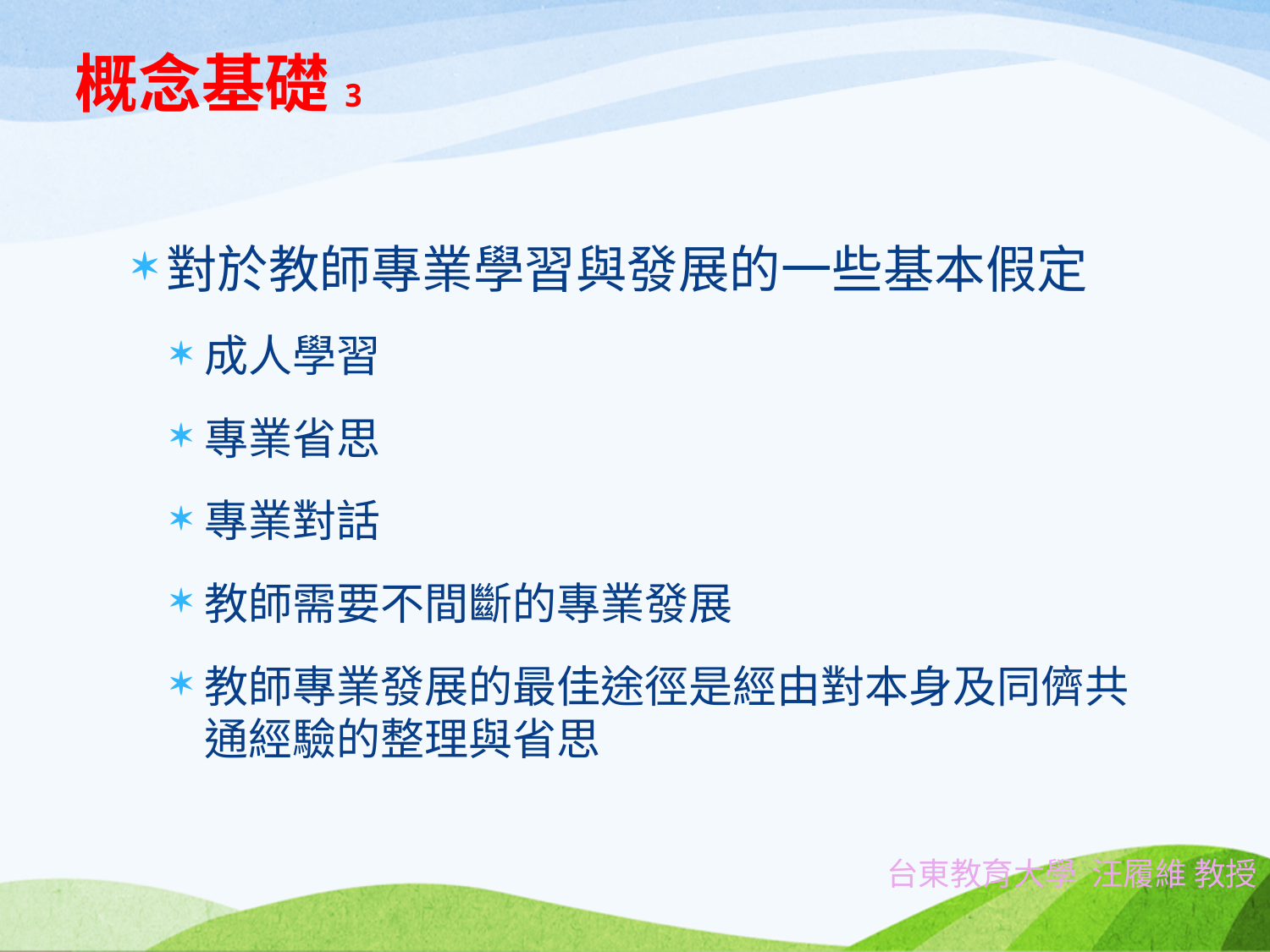

# 概念基礎3
對於教師專業學習與發展的一些基本假定
成人學習
專業省思
專業對話
教師需要不間斷的專業發展
教師專業發展的最佳途徑是經由對本身及同儕共通經驗的整理與省思
台東教育大學  汪履維 教授